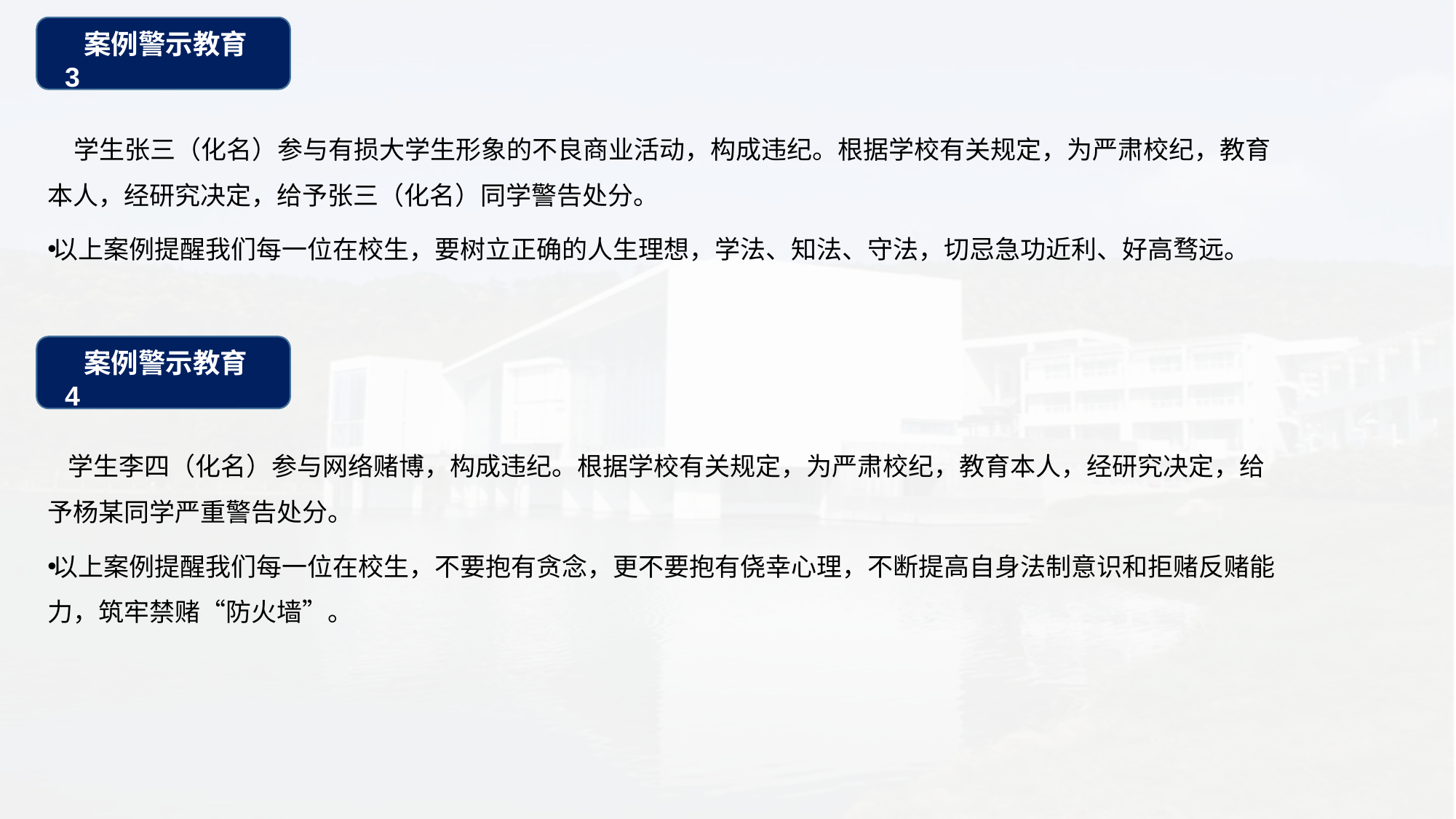

案例警示教育3
    学生张三（化名）参与有损大学生形象的不良商业活动，构成违纪。根据学校有关规定，为严肃校纪，教育本人，经研究决定，给予张三（化名）同学警告处分。
以上案例提醒我们每一位在校生，要树立正确的人生理想，学法、知法、守法，切忌急功近利、好高骛远。

   学生李四（化名）参与网络赌博，构成违纪。根据学校有关规定，为严肃校纪，教育本人，经研究决定，给予杨某同学严重警告处分。
以上案例提醒我们每一位在校生，不要抱有贪念，更不要抱有侥幸心理，不断提高自身法制意识和拒赌反赌能力，筑牢禁赌“防火墙”。

  案例警示教育4